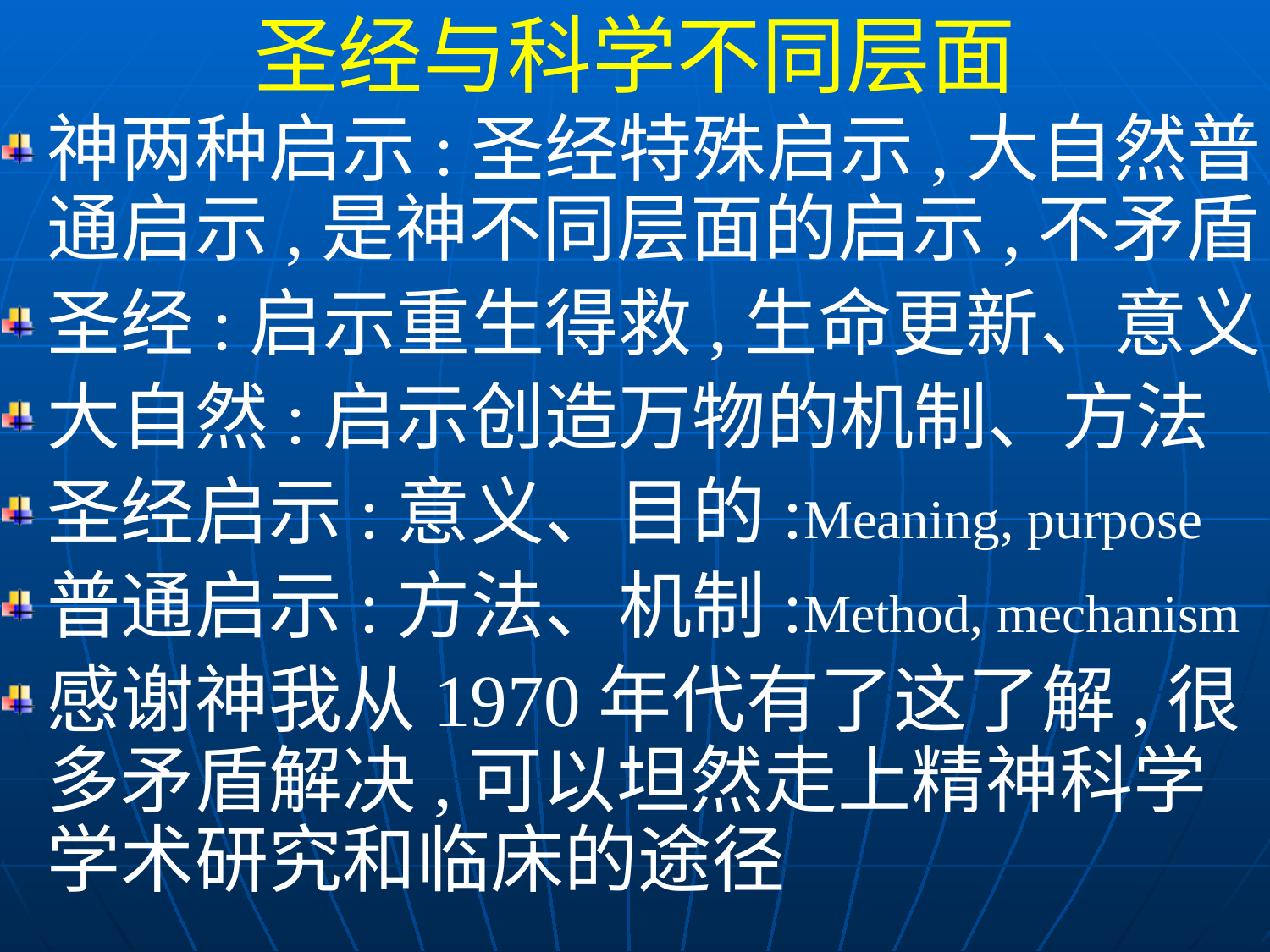

圣经与科学不同层面
神两种启示:圣经特殊启示,大自然普通启示,是神不同层面的启示,不矛盾
圣经:启示重生得救,生命更新、意义
大自然:启示创造万物的机制、方法
圣经启示:意义、目的:Meaning, purpose
普通启示:方法、机制:Method, mechanism
感谢神我从1970年代有了这了解,很多矛盾解决,可以坦然走上精神科学学术研究和临床的途径